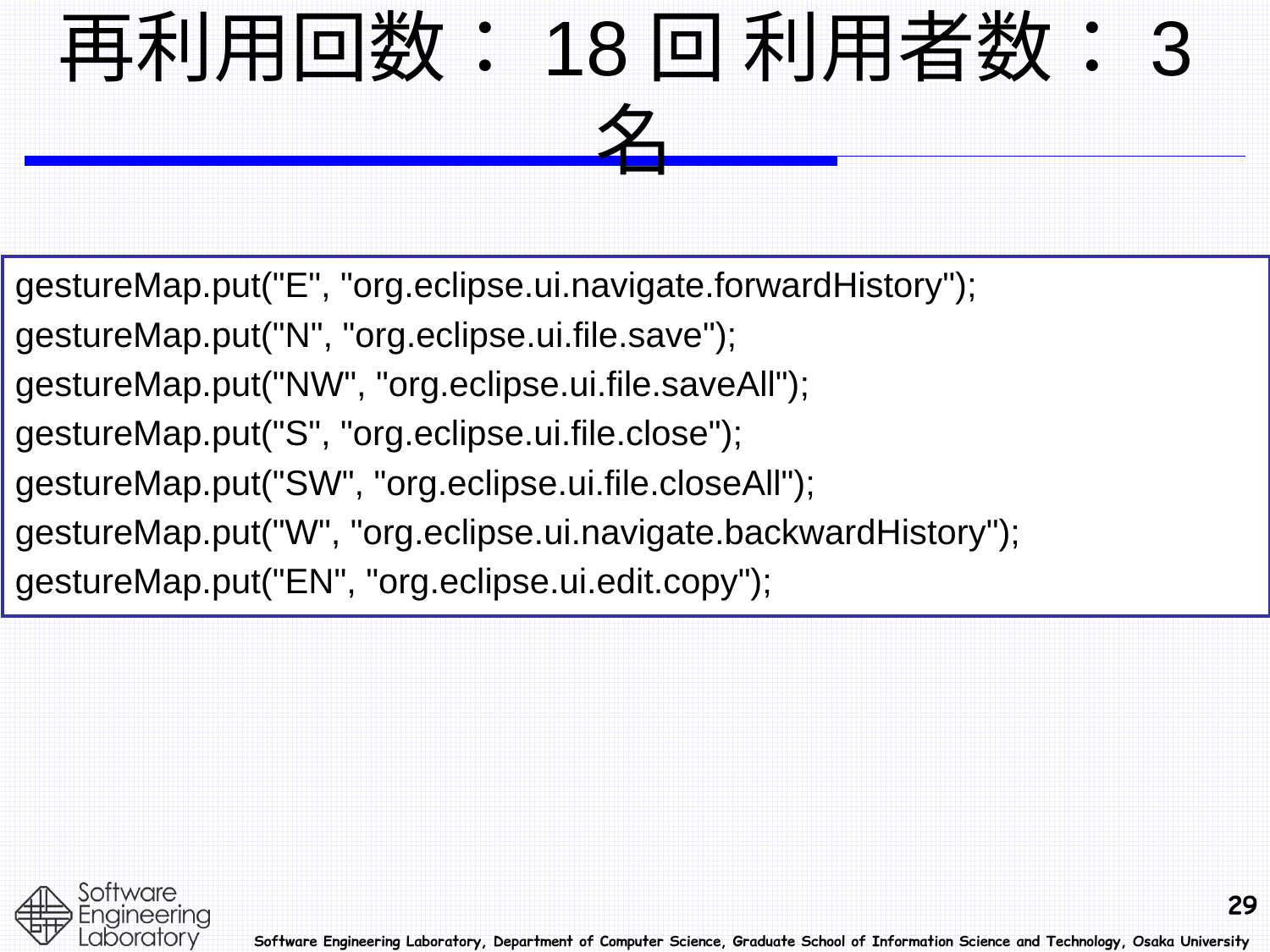

# 再利用回数：18回 利用者数：3名
gestureMap.put("E", "org.eclipse.ui.navigate.forwardHistory");
gestureMap.put("N", "org.eclipse.ui.file.save");
gestureMap.put("NW", "org.eclipse.ui.file.saveAll");
gestureMap.put("S", "org.eclipse.ui.file.close");
gestureMap.put("SW", "org.eclipse.ui.file.closeAll");
gestureMap.put("W", "org.eclipse.ui.navigate.backwardHistory");
gestureMap.put("EN", "org.eclipse.ui.edit.copy");